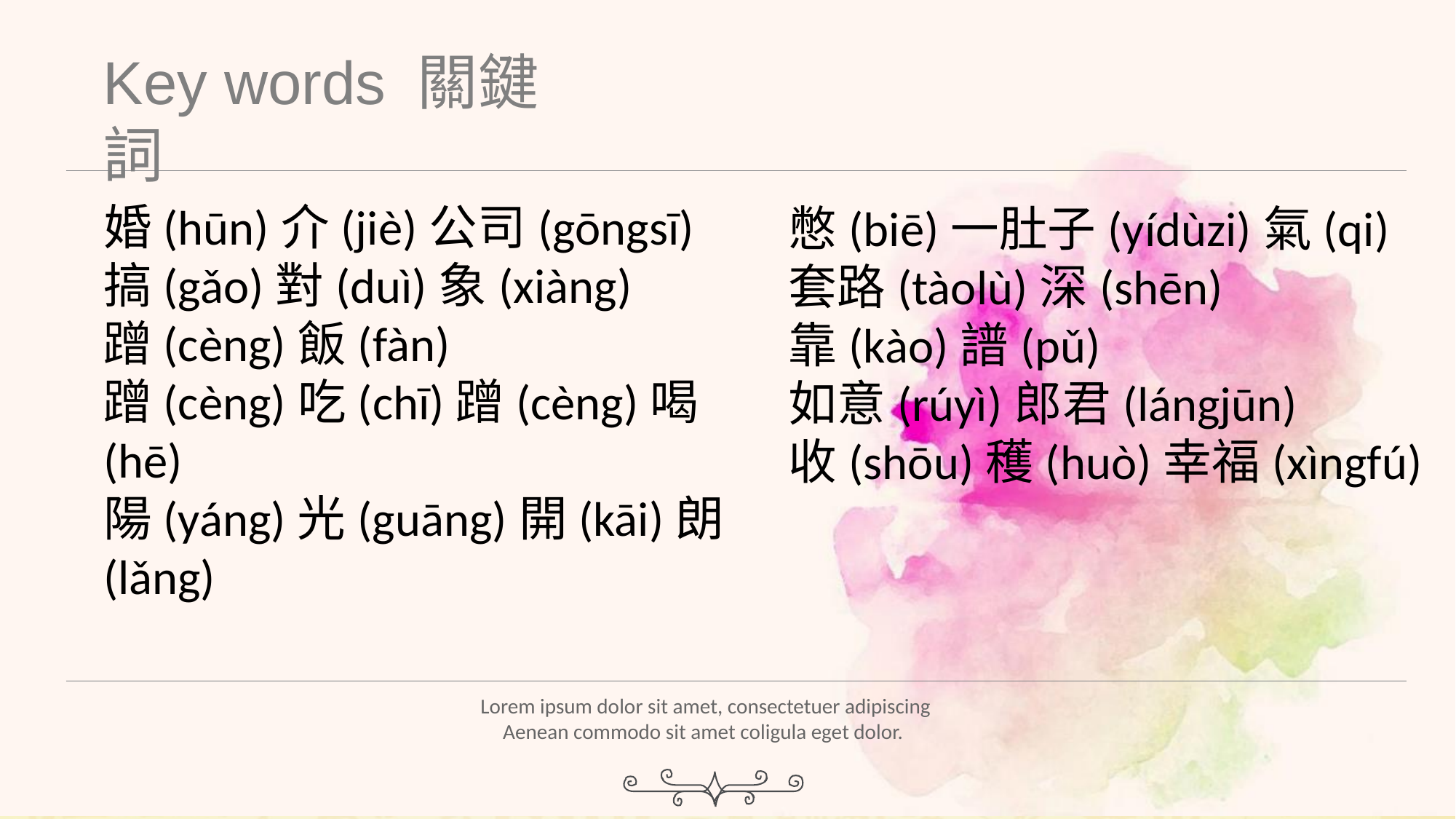

Key words 關鍵詞
婚(hūn)介(jiè)公司(gōngsī)
搞(gǎo)對(duì)象(xiàng)
蹭(cèng)飯(fàn)
蹭(cèng)吃(chī)蹭(cèng)喝(hē)
陽(yáng)光(guāng)開(kāi)朗(lǎng)

憋(biē)一肚子(yídùzi)氣(qi)
套路(tàolù)深(shēn)
靠(kào)譜(pǔ)
如意(rúyì)郎君(lángjūn)
收(shōu)穫(huò)幸福(xìngfú)

Lorem ipsum dolor sit amet, consectetuer adipiscing
Aenean commodo sit amet coligula eget dolor.